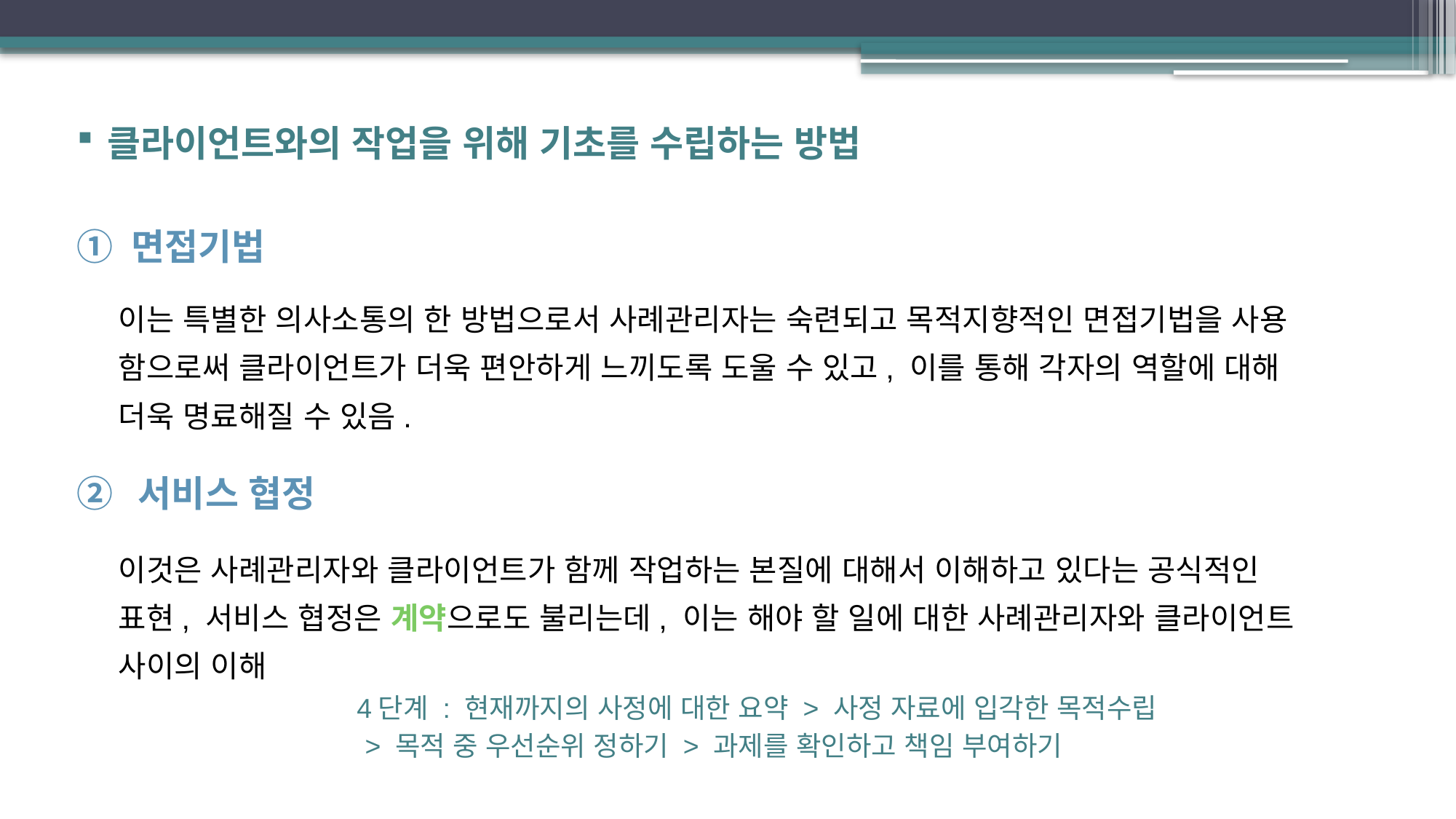

클라이언트와의 작업을 위해 기초를 수립하는 방법

면접기법

    이는 특별한 의사소통의 한 방법으로서 사례관리자는 숙련되고 목적지향적인 면접기법을 사용
    함으로써 클라이언트가 더욱 편안하게 느끼도록 도울 수 있고, 이를 통해 각자의 역할에 대해
    더욱 명료해질 수 있음.

서비스 협정

    이것은 사례관리자와 클라이언트가 함께 작업하는 본질에 대해서 이해하고 있다는 공식적인
    표현, 서비스 협정은 계약으로도 불리는데, 이는 해야 할 일에 대한 사례관리자와 클라이언트
    사이의 이해
 4단계 : 현재까지의 사정에 대한 요약 > 사정 자료에 입각한 목적수립
                                 > 목적 중 우선순위 정하기 > 과제를 확인하고 책임 부여하기